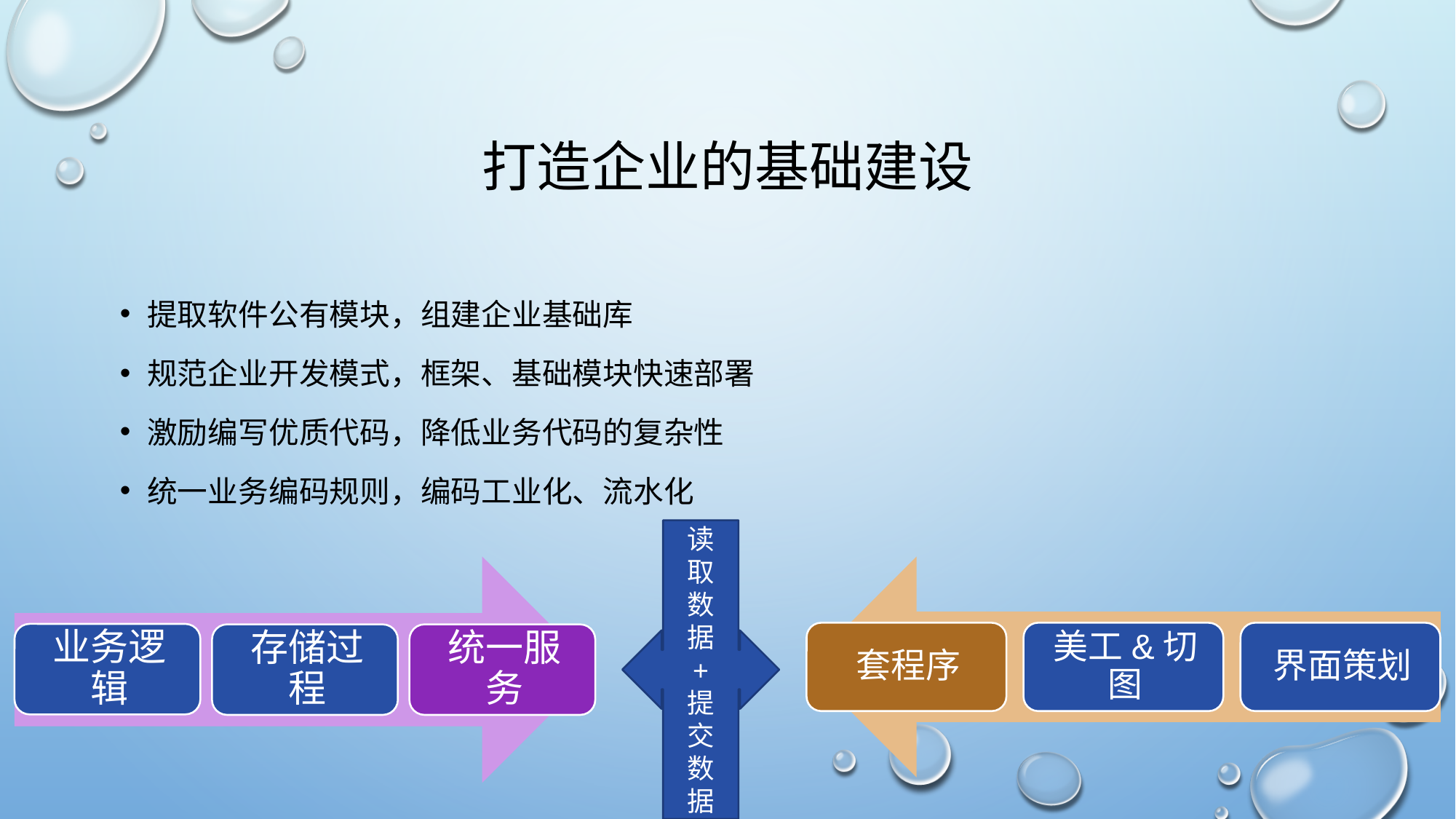

# 打造企业的基础建设
提取软件公有模块，组建企业基础库
规范企业开发模式，框架、基础模块快速部署
激励编写优质代码，降低业务代码的复杂性
统一业务编码规则，编码工业化、流水化
读取数据
+
提交数据
业务逻辑
存储过程
统一服务
套程序
美工&切图
界面策划